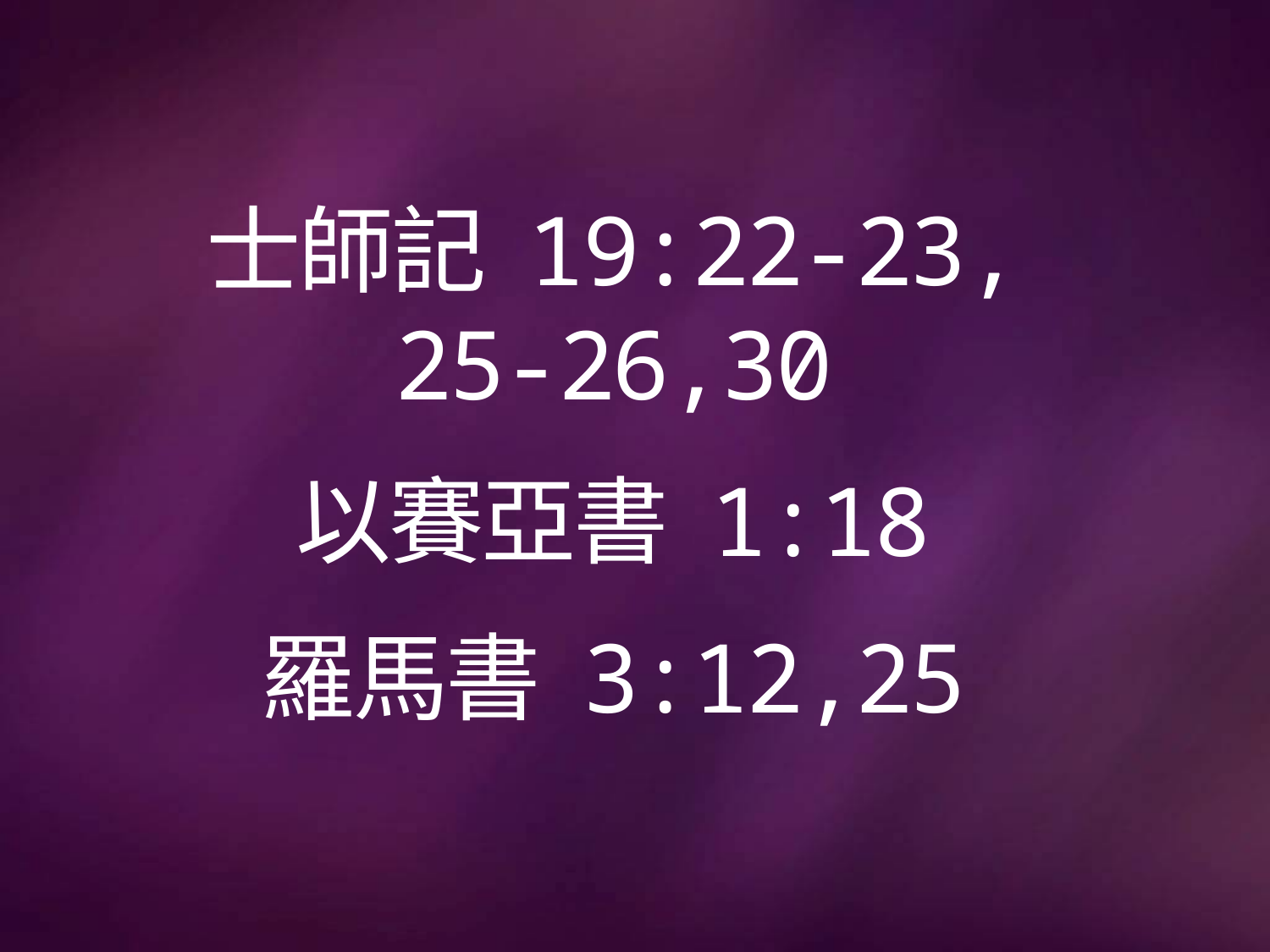

# 士師記 19:22-23, 25-26,30 以賽亞書 1:18 羅馬書 3:12,25